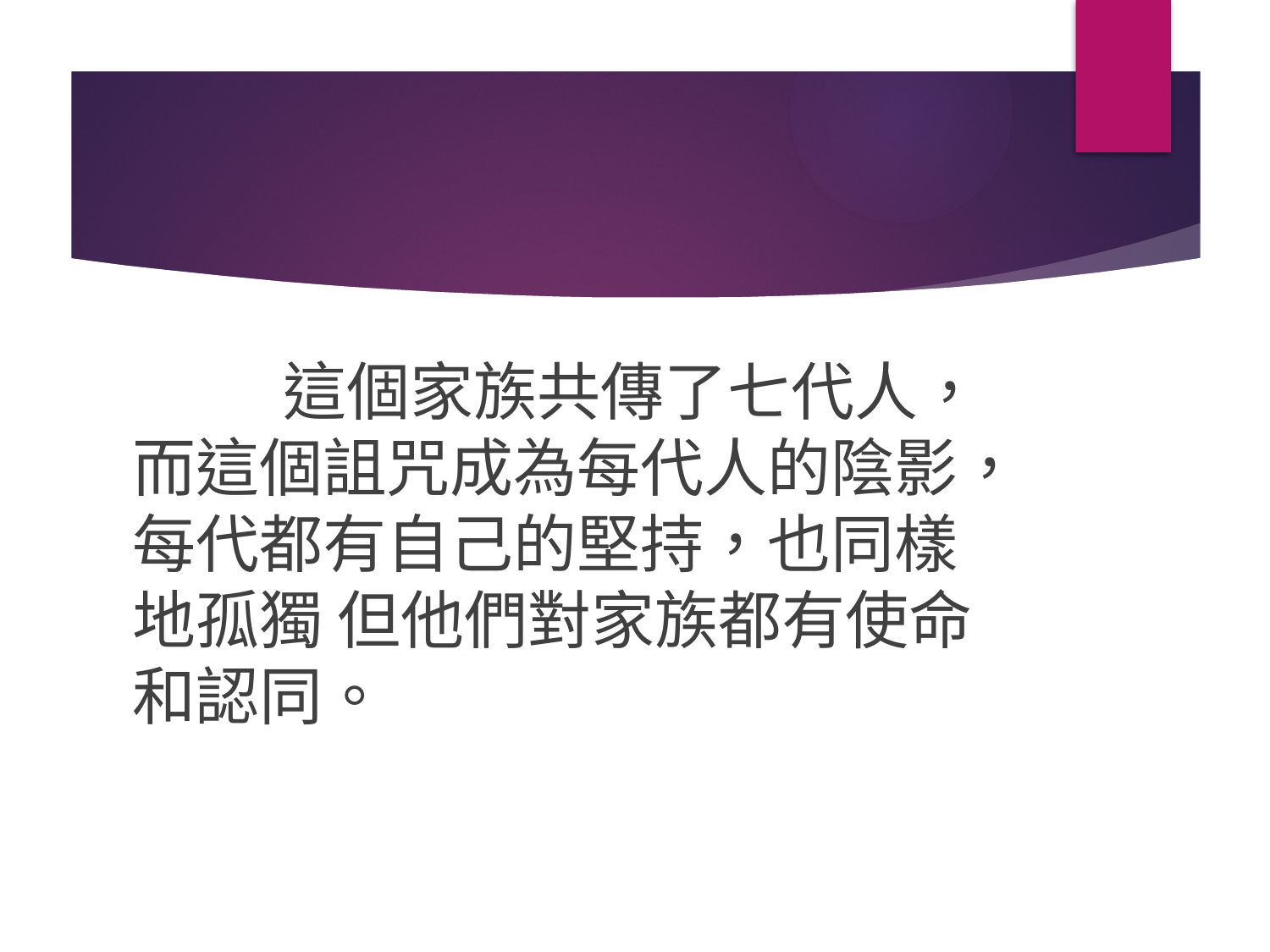

#
       這個家族共傳了七代人，而這個詛咒成為每代人的陰影，每代都有自己的堅持，也同樣地孤獨 但他們對家族都有使命和認同。